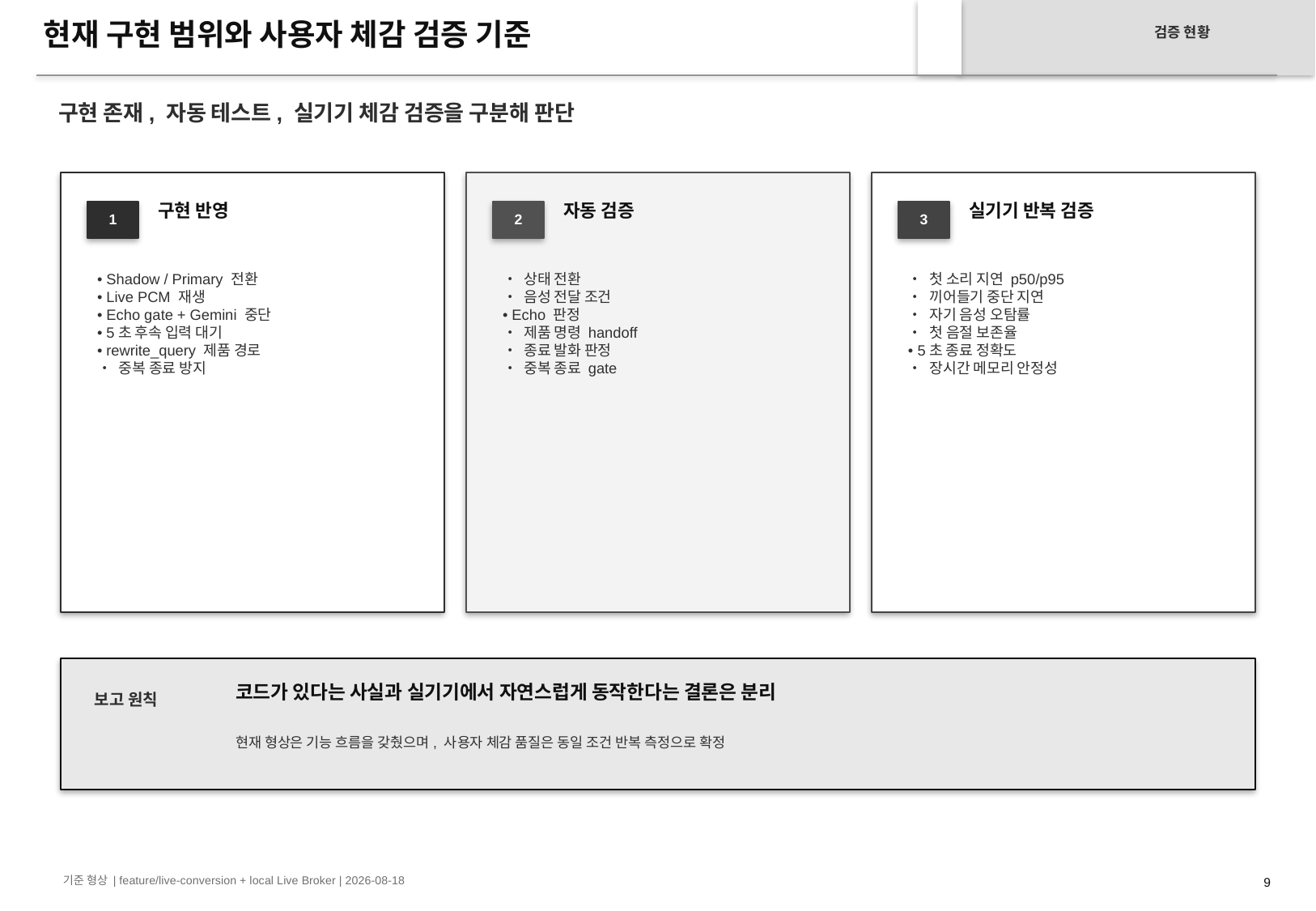

현재 구현 범위와 사용자 체감 검증 기준
검증 현황

구현 존재, 자동 테스트, 실기기 체감 검증을 구분해 판단

구현 반영
자동 검증
실기기 반복 검증

1
2
3
• Shadow / Primary 전환
• Live PCM 재생
• Echo gate + Gemini 중단
• 5초 후속 입력 대기
• rewrite_query 제품 경로
• 중복 종료 방지
• 상태 전환
• 음성 전달 조건
• Echo 판정
• 제품 명령 handoff
• 종료 발화 판정
• 중복 종료 gate
• 첫 소리 지연 p50/p95
• 끼어들기 중단 지연
• 자기 음성 오탐률
• 첫 음절 보존율
• 5초 종료 정확도
• 장시간 메모리 안정성

코드가 있다는 사실과 실기기에서 자연스럽게 동작한다는 결론은 분리
보고 원칙
현재 형상은 기능 흐름을 갖췄으며, 사용자 체감 품질은 동일 조건 반복 측정으로 확정
기준 형상 | feature/live-conversion + local Live Broker | 2026-08-18
9